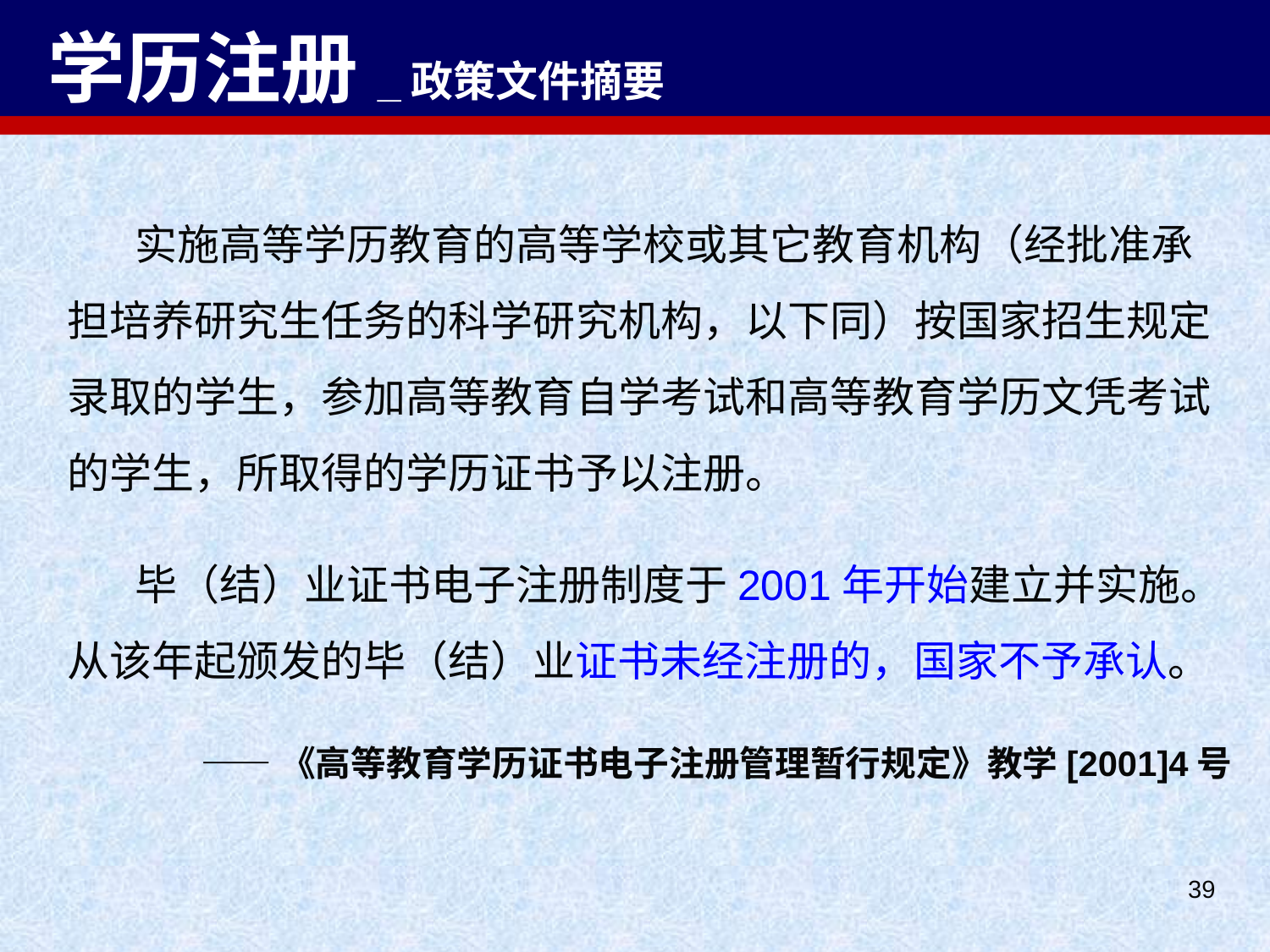

学历注册_政策文件摘要
      实施高等学历教育的高等学校或其它教育机构（经批准承担培养研究生任务的科学研究机构，以下同）按国家招生规定录取的学生，参加高等教育自学考试和高等教育学历文凭考试的学生，所取得的学历证书予以注册。
      毕（结）业证书电子注册制度于2001年开始建立并实施。从该年起颁发的毕（结）业证书未经注册的，国家不予承认。
——《高等教育学历证书电子注册管理暂行规定》教学[2001]4号

39